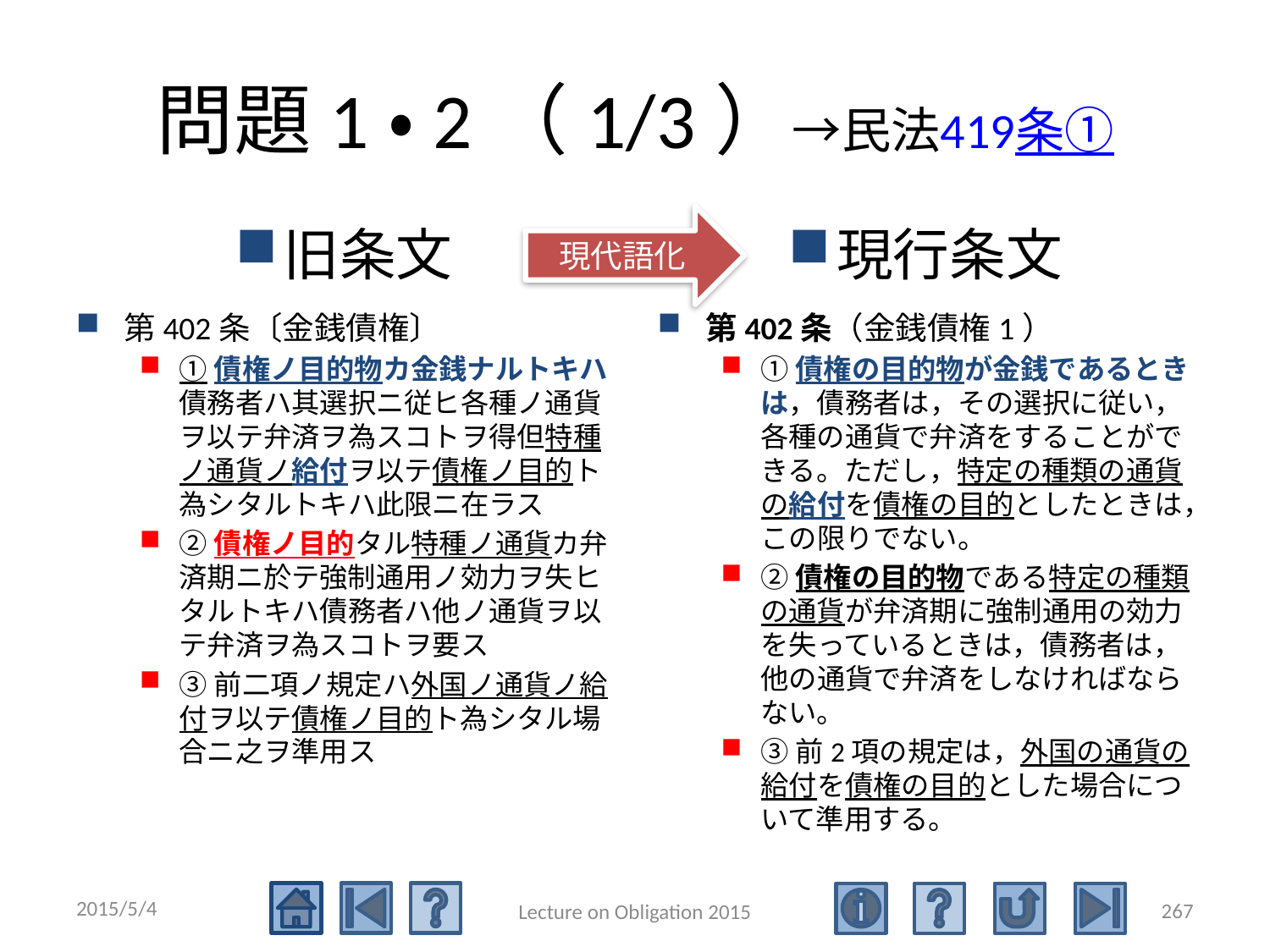

# 問題1・2（1/3）→民法419条①
現代語化
旧条文
現行条文
第402条〔金銭債権〕
①債権ノ目的物カ金銭ナルトキハ債務者ハ其選択ニ従ヒ各種ノ通貨ヲ以テ弁済ヲ為スコトヲ得但特種ノ通貨ノ給付ヲ以テ債権ノ目的ト為シタルトキハ此限ニ在ラス
②債権ノ目的タル特種ノ通貨カ弁済期ニ於テ強制通用ノ効力ヲ失ヒタルトキハ債務者ハ他ノ通貨ヲ以テ弁済ヲ為スコトヲ要ス
③前二項ノ規定ハ外国ノ通貨ノ給付ヲ以テ債権ノ目的ト為シタル場合ニ之ヲ準用ス
第402条（金銭債権1）
①債権の目的物が金銭であるときは，債務者は，その選択に従い，各種の通貨で弁済をすることができる。ただし，特定の種類の通貨の給付を債権の目的としたときは，この限りでない。
②債権の目的物である特定の種類の通貨が弁済期に強制通用の効力を失っているときは，債務者は，他の通貨で弁済をしなければならない。
③前2項の規定は，外国の通貨の給付を債権の目的とした場合について準用する。
2015/5/4
267
Lecture on Obligation 2015